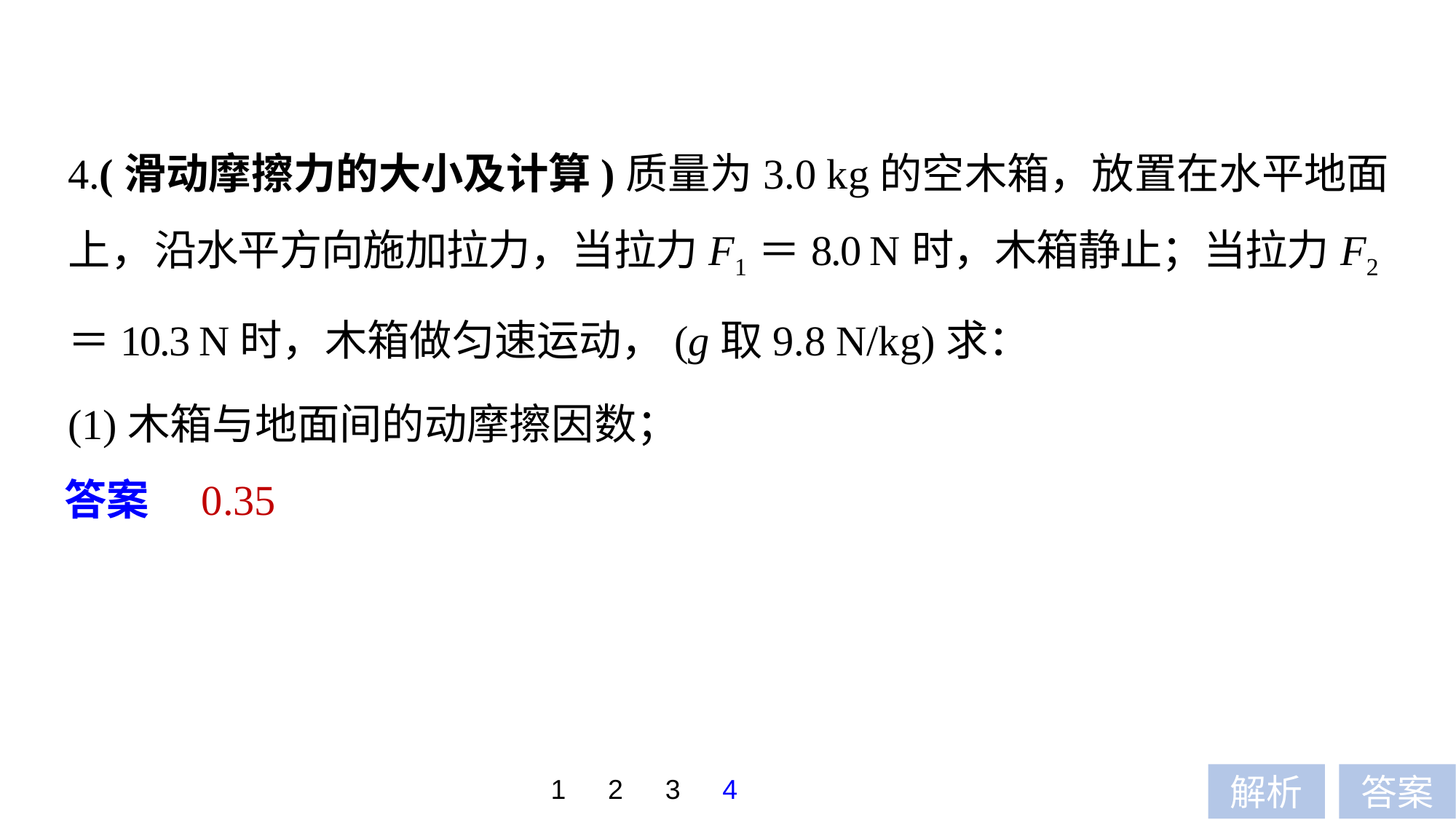

4.(滑动摩擦力的大小及计算)质量为3.0 kg的空木箱，放置在水平地面上，沿水平方向施加拉力，当拉力F1＝8.0 N时，木箱静止；当拉力F2＝10.3 N时，木箱做匀速运动，(g取9.8 N/kg)求：
(1)木箱与地面间的动摩擦因数；
答案　0.35
1
2
3
4
解析
答案